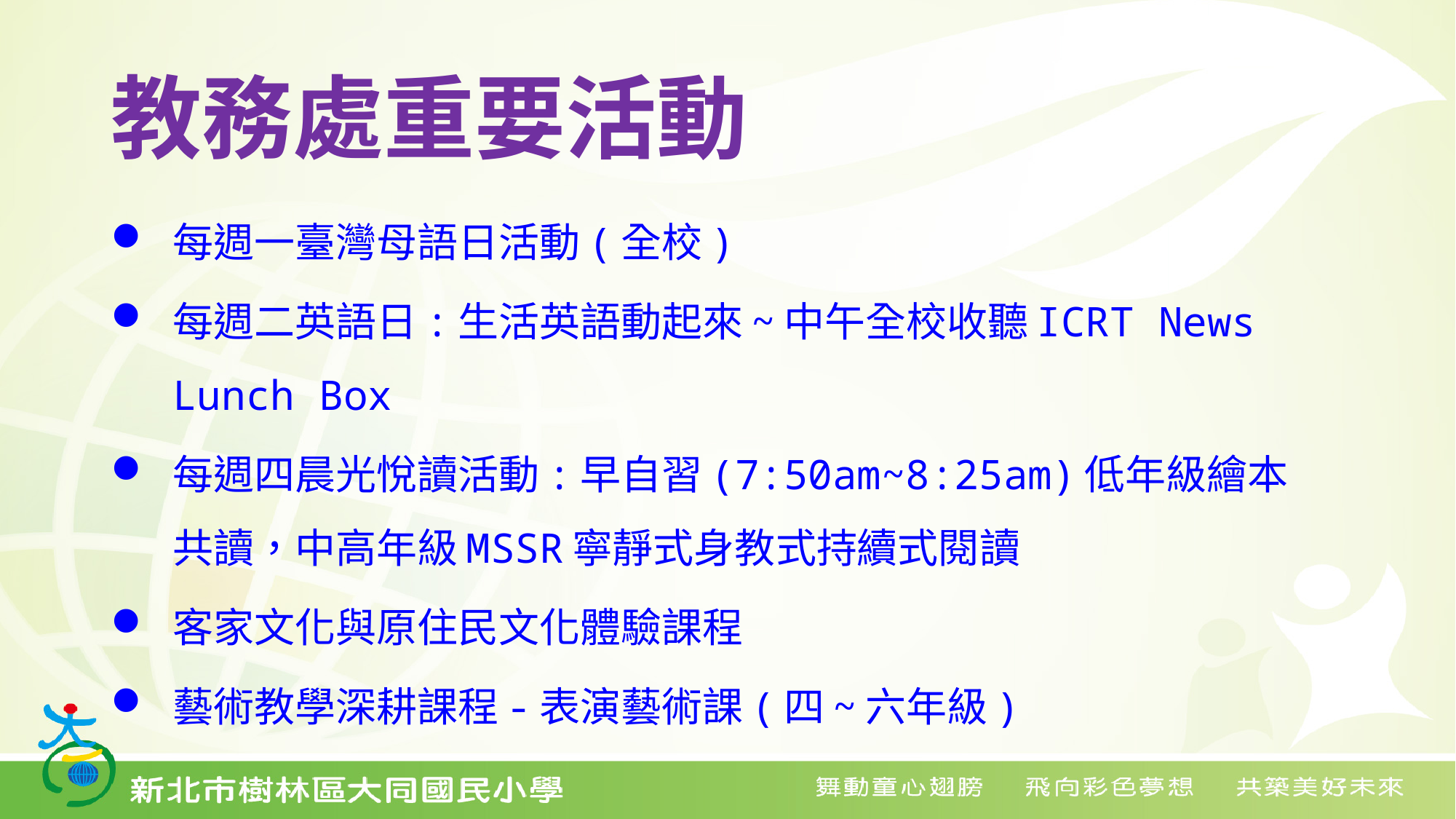

# 教務處重要活動
每週一臺灣母語日活動(全校)
每週二英語日:生活英語動起來~中午全校收聽ICRT News Lunch Box
每週四晨光悅讀活動:早自習(7:50am~8:25am)低年級繪本共讀，中高年級MSSR寧靜式身教式持續式閱讀
客家文化與原住民文化體驗課程
藝術教學深耕課程-表演藝術課(四~六年級)